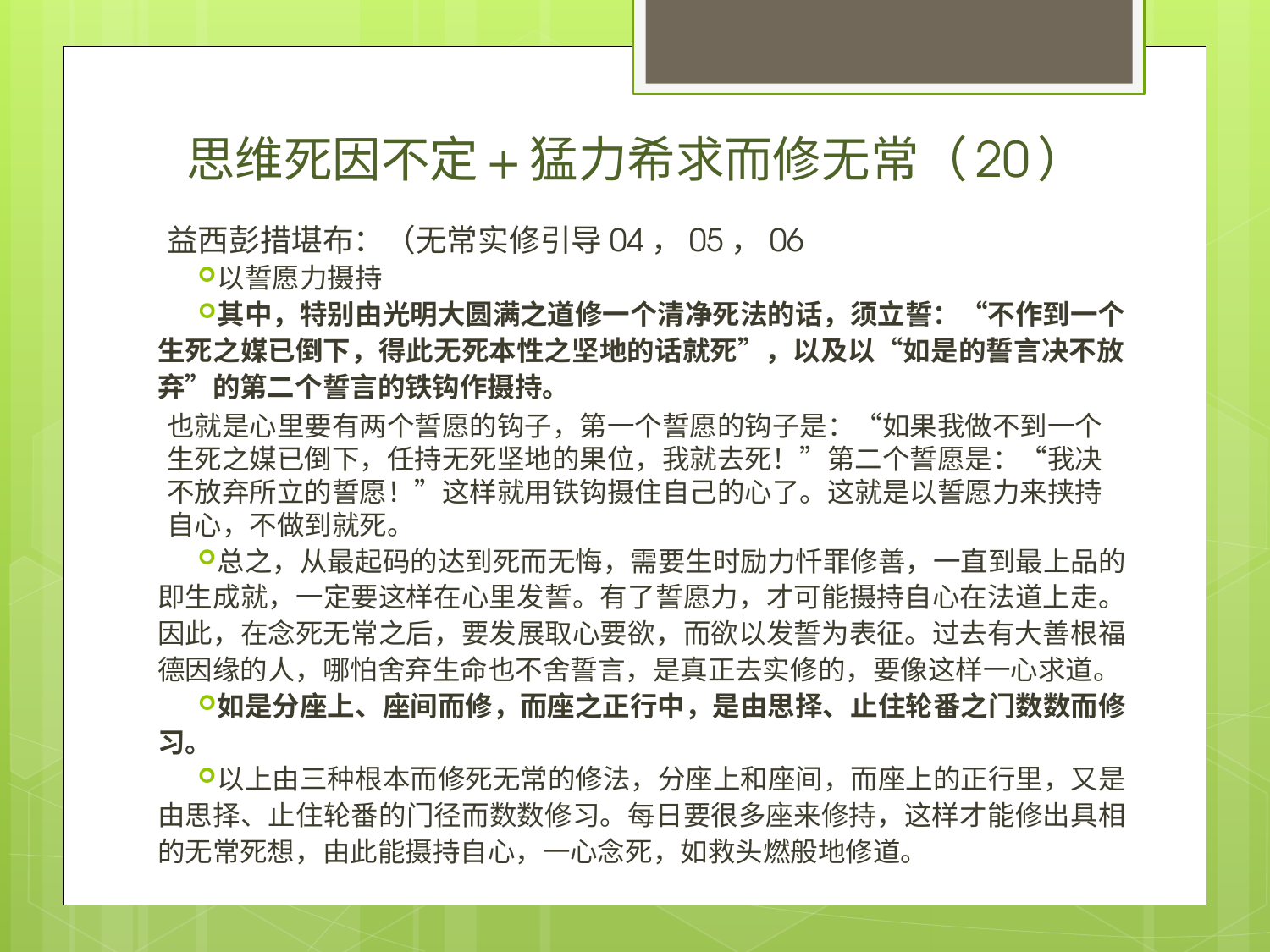

# 思维死因不定+猛力希求而修无常（20）
益西彭措堪布：（无常实修引导04，05，06
以誓愿力摄持
其中，特别由光明大圆满之道修一个清净死法的话，须立誓：“不作到一个生死之媒已倒下，得此无死本性之坚地的话就死”，以及以“如是的誓言决不放弃”的第二个誓言的铁钩作摄持。
也就是心里要有两个誓愿的钩子，第一个誓愿的钩子是：“如果我做不到一个生死之媒已倒下，任持无死坚地的果位，我就去死！”第二个誓愿是：“我决不放弃所立的誓愿！”这样就用铁钩摄住自己的心了。这就是以誓愿力来挟持自心，不做到就死。
总之，从最起码的达到死而无悔，需要生时励力忏罪修善，一直到最上品的即生成就，一定要这样在心里发誓。有了誓愿力，才可能摄持自心在法道上走。因此，在念死无常之后，要发展取心要欲，而欲以发誓为表征。过去有大善根福德因缘的人，哪怕舍弃生命也不舍誓言，是真正去实修的，要像这样一心求道。
如是分座上、座间而修，而座之正行中，是由思择、止住轮番之门数数而修习。
以上由三种根本而修死无常的修法，分座上和座间，而座上的正行里，又是由思择、止住轮番的门径而数数修习。每日要很多座来修持，这样才能修出具相的无常死想，由此能摄持自心，一心念死，如救头燃般地修道。